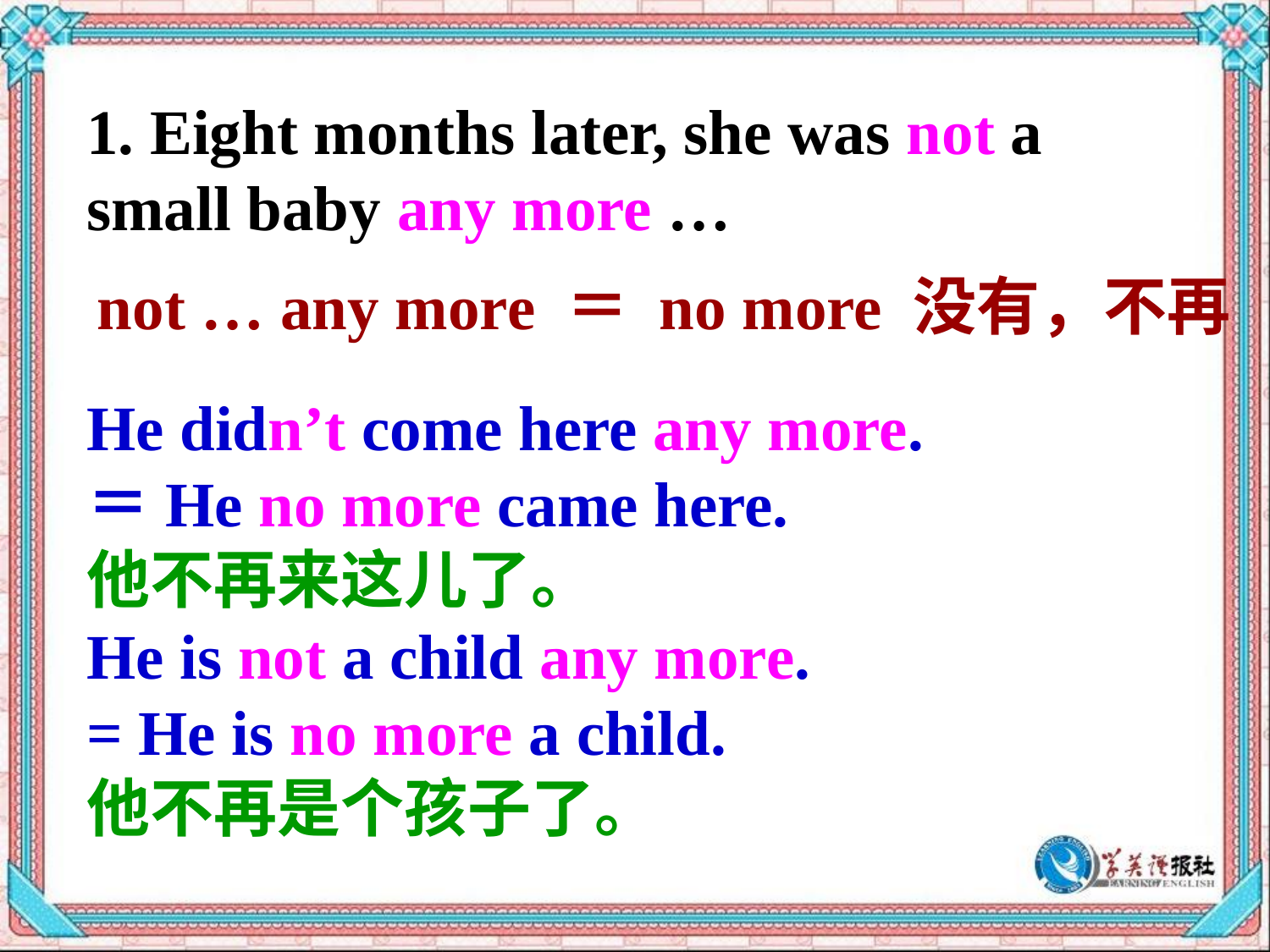

1. Eight months later, she was not a small baby any more …
not … any more ＝ no more 没有，不再
He didn’t come here any more.
＝He no more came here.
他不再来这儿了。
He is not a child any more.
= He is no more a child.
他不再是个孩子了。